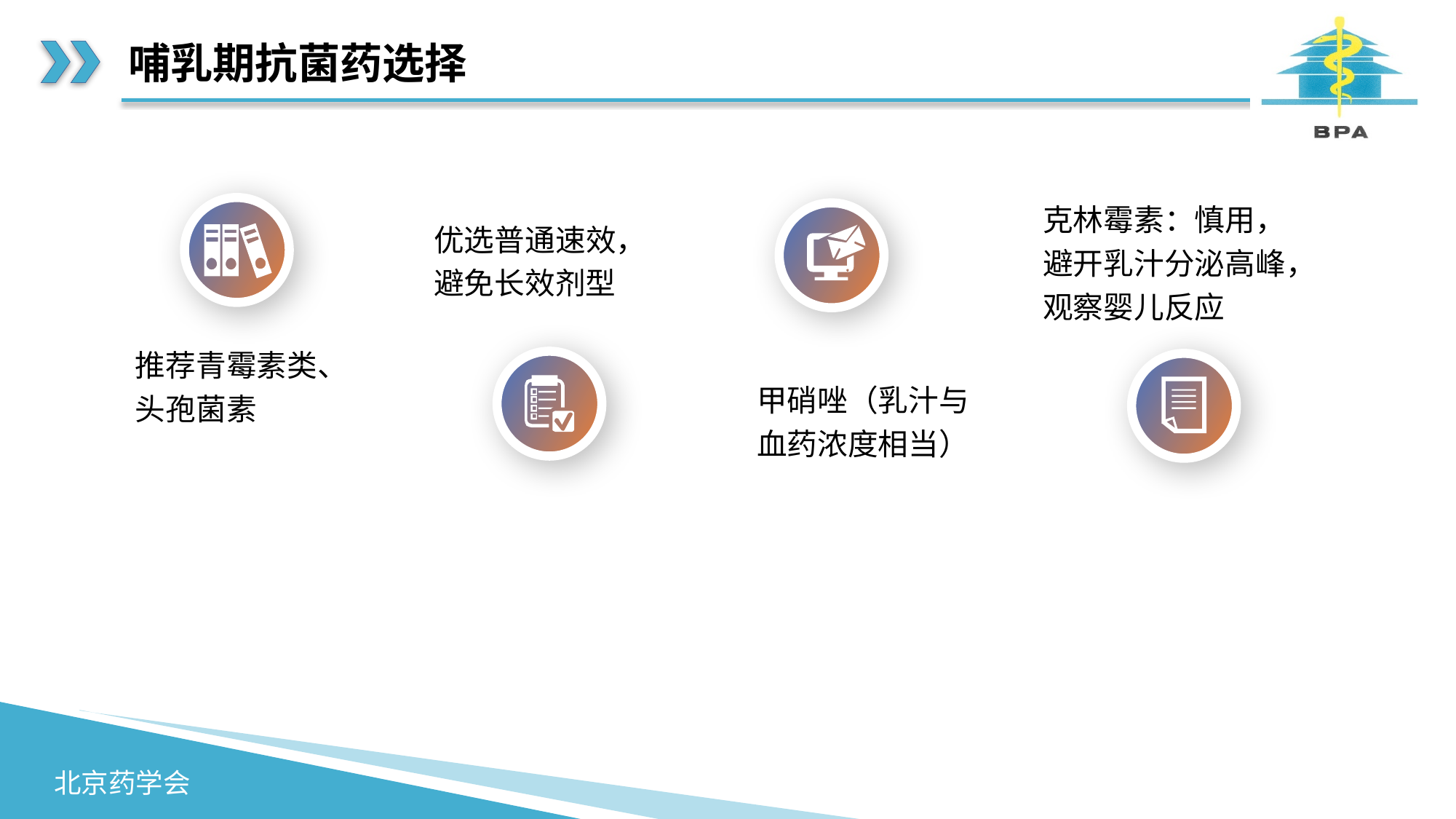

# 哺乳期抗菌药选择
克林霉素：慎用，避开乳汁分泌高峰，观察婴儿反应

优选普通速效，避免长效剂型
推荐青霉素类、头孢菌素

甲硝唑（乳汁与血药浓度相当）